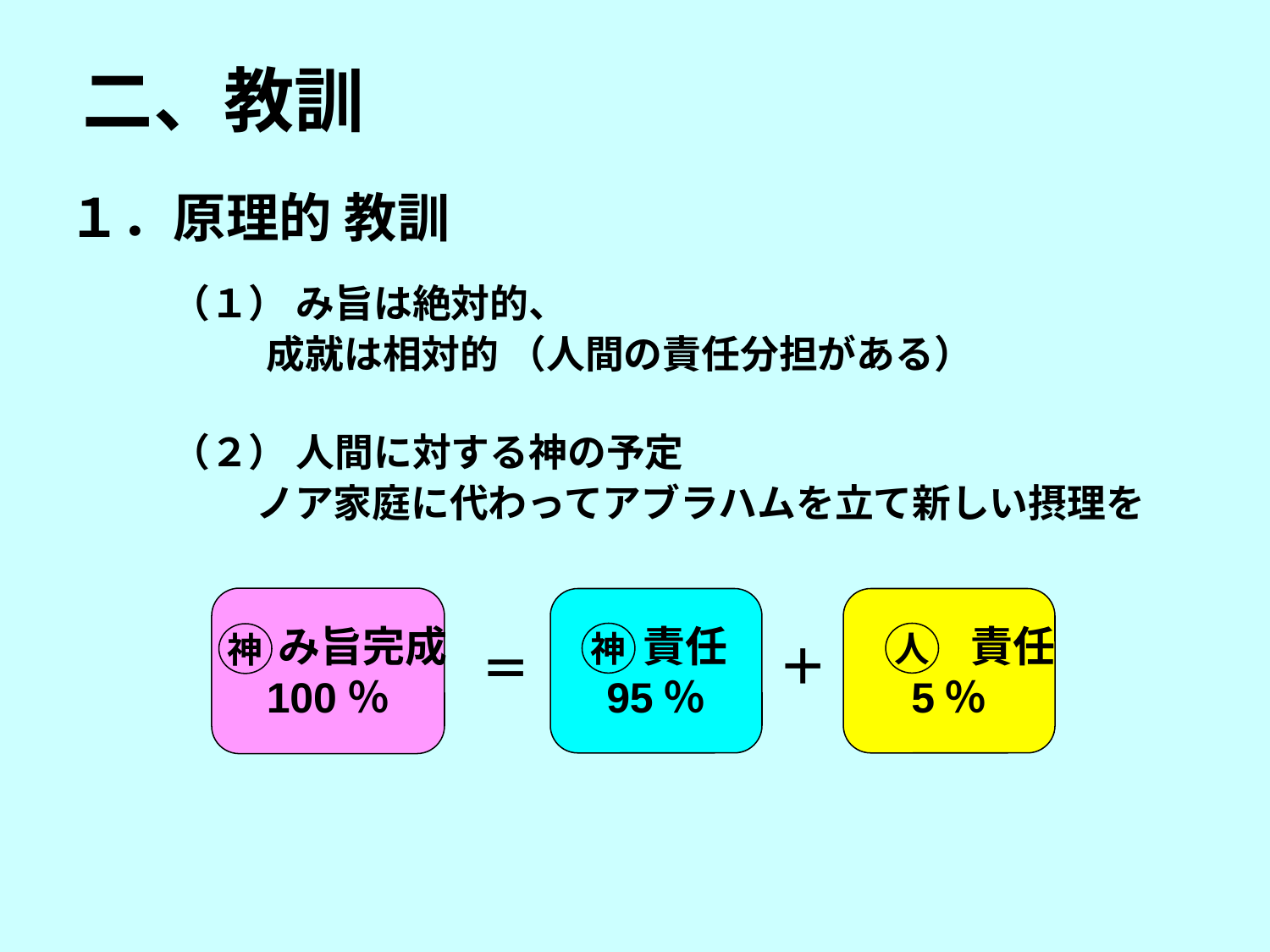

二、教訓
１．原理的 教訓
（１） み旨は絶対的、
　　  成就は相対的 （人間の責任分担がある）

（２） 人間に対する神の予定
       ノア家庭に代わってアブラハムを立て新しい摂理を
     み旨完成
100％
     責任
95％
　　　責任
5％
神
人
神
＋
＝